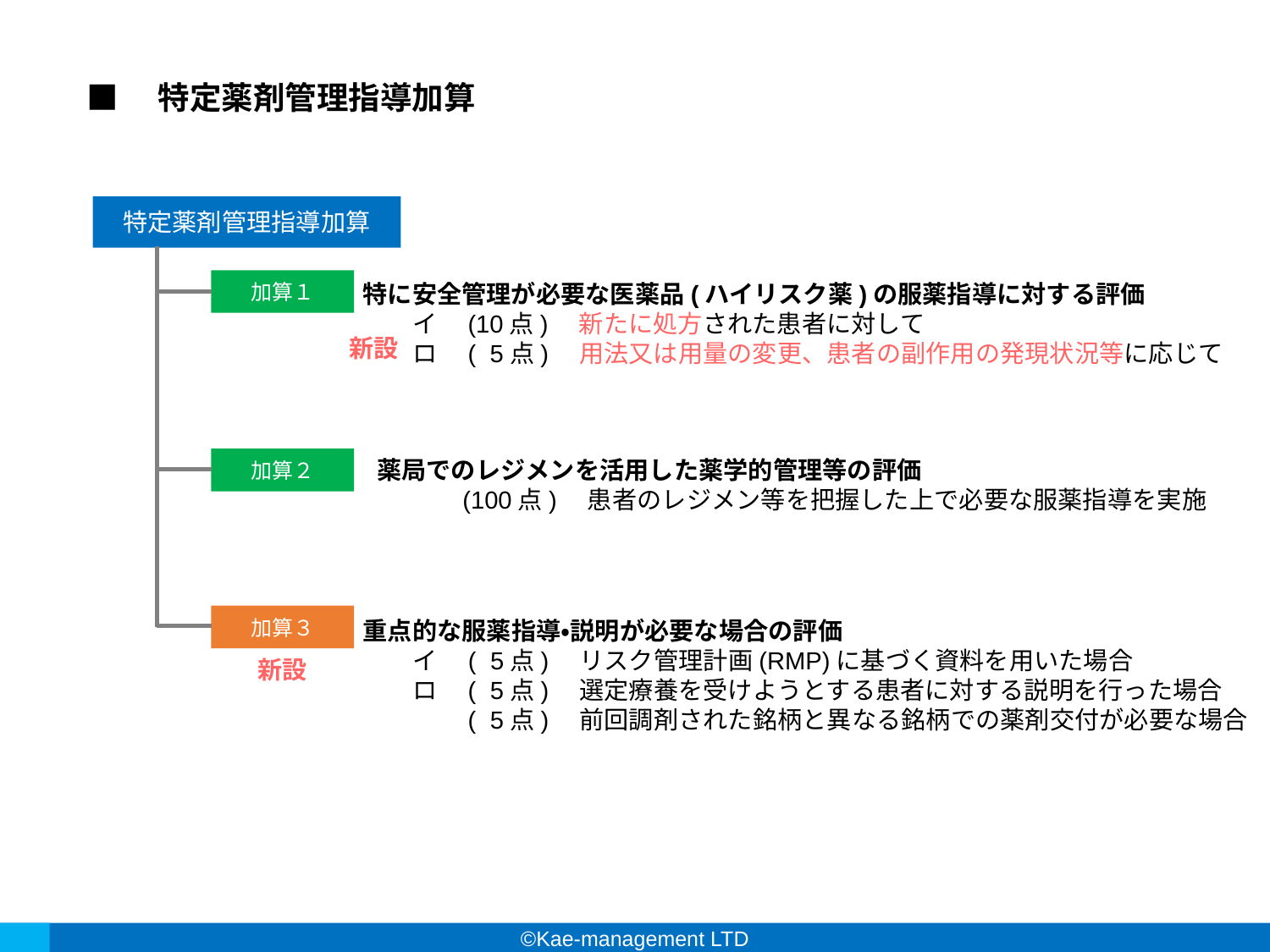

■　特定薬剤管理指導加算
特定薬剤管理指導加算
加算１
特に安全管理が必要な医薬品(ハイリスク薬)の服薬指導に対する評価
　　イ　(10点)　新たに処方された患者に対して
　　ロ　(  5点)　用法又は用量の変更、患者の副作用の発現状況等に応じて
新設
加算２
薬局でのレジメンを活用した薬学的管理等の評価
　　　 (100点)　患者のレジメン等を把握した上で必要な服薬指導を実施
加算３
重点的な服薬指導・説明が必要な場合の評価
　　イ　(  5点)　リスク管理計画(RMP)に基づく資料を用いた場合
　　ロ　(  5点)　選定療養を受けようとする患者に対する説明を行った場合
　　　　(  5点)　前回調剤された銘柄と異なる銘柄での薬剤交付が必要な場合
新設